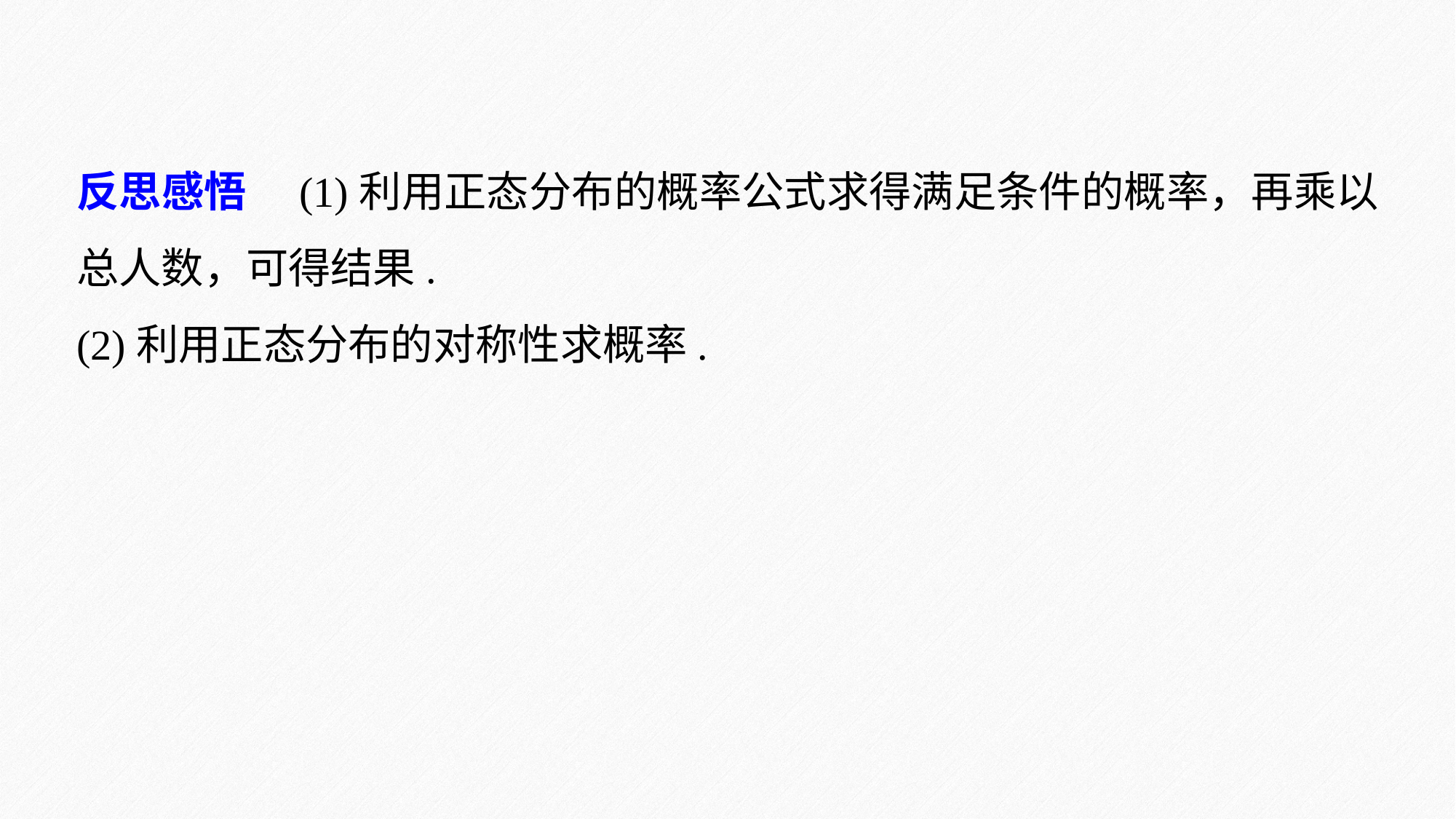

反思感悟　(1)利用正态分布的概率公式求得满足条件的概率，再乘以总人数，可得结果.
(2)利用正态分布的对称性求概率.